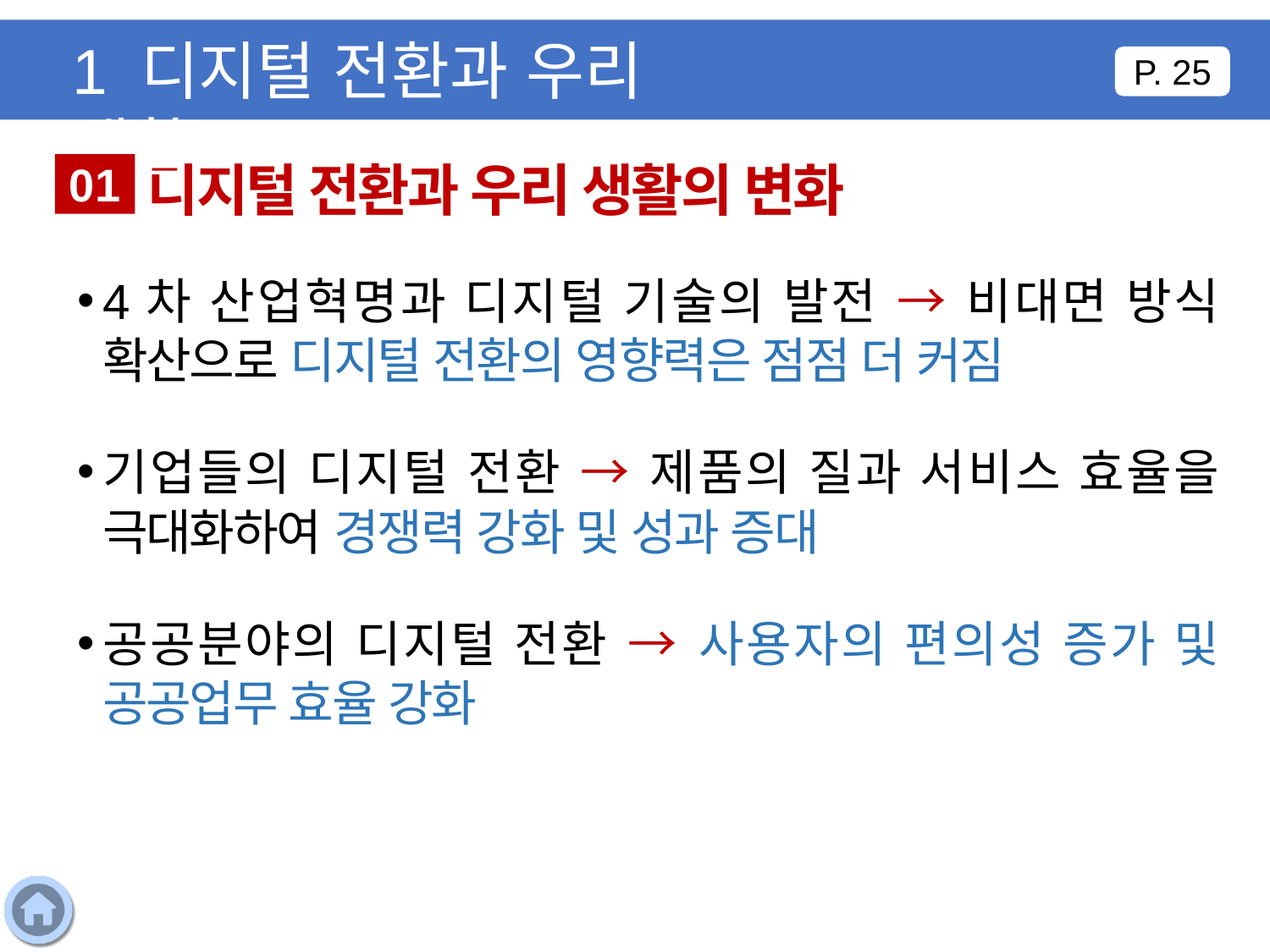

1 디지털 전환과 우리 생활
P. 25
디지털 전환과 우리 생활의 변화
01
4차 산업혁명과 디지털 기술의 발전 → 비대면 방식 확산으로 디지털 전환의 영향력은 점점 더 커짐

기업들의 디지털 전환 → 제품의 질과 서비스 효율을 극대화하여 경쟁력 강화 및 성과 증대

공공분야의 디지털 전환 → 사용자의 편의성 증가 및 공공업무 효율 강화